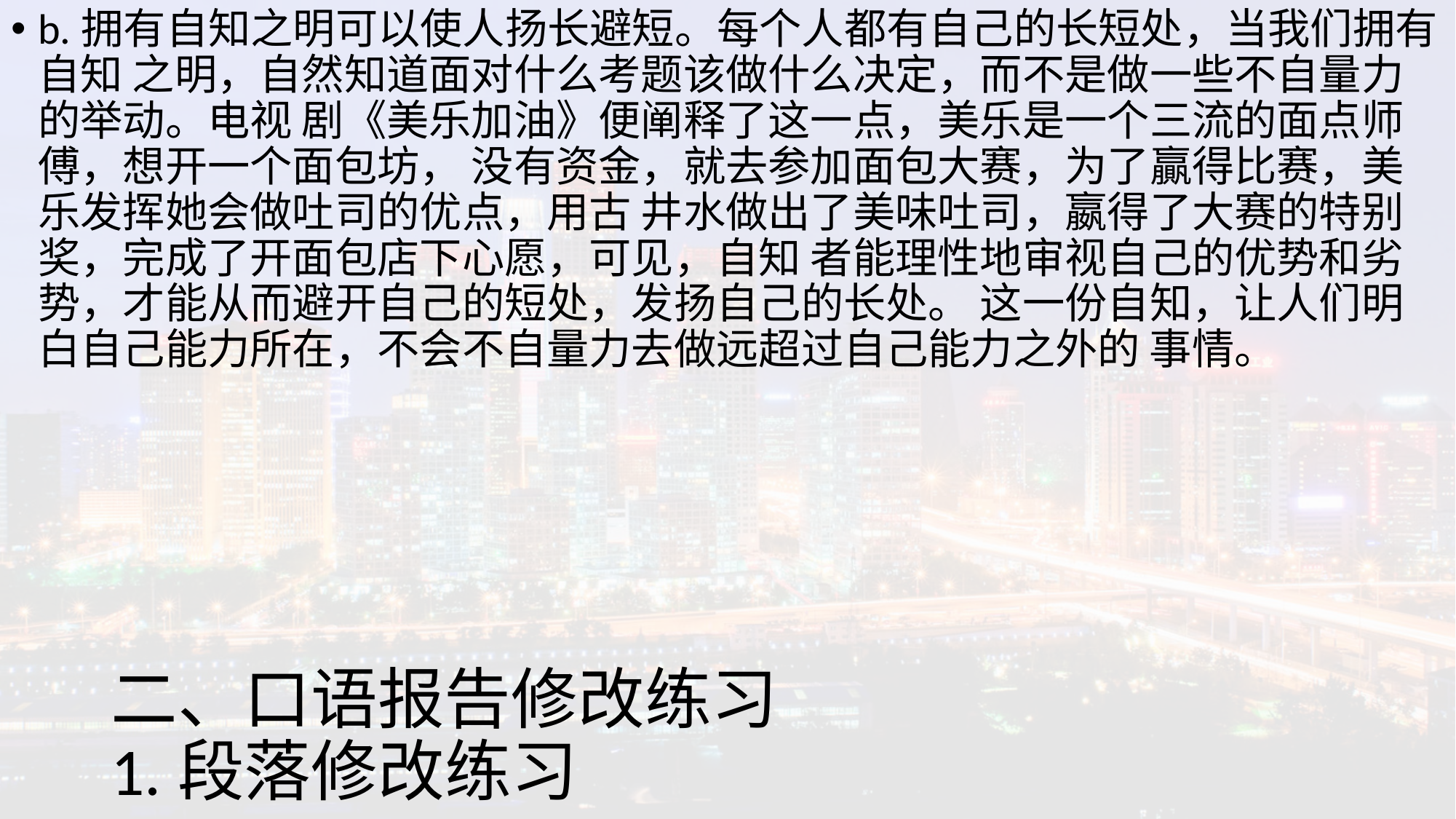

b.拥有自知之明可以使人扬长避短。每个人都有自己的长短处，当我们拥有自知 之明，自然知道面对什么考题该做什么决定，而不是做一些不自量力的举动。电视 剧《美乐加油》便阐释了这一点，美乐是一个三流的面点师傅，想开一个面包坊， 没有资金，就去参加面包大赛，为了贏得比赛，美乐发挥她会做吐司的优点，用古 井水做出了美味吐司，嬴得了大赛的特别奖，完成了开面包店下心愿，可见，自知 者能理性地审视自己的优势和劣势，才能从而避开自己的短处，发扬自己的长处。 这一份自知，让人们明白自己能力所在，不会不自量力去做远超过自己能力之外的 事情。
# 二、口语报告修改练习 1.段落修改练习